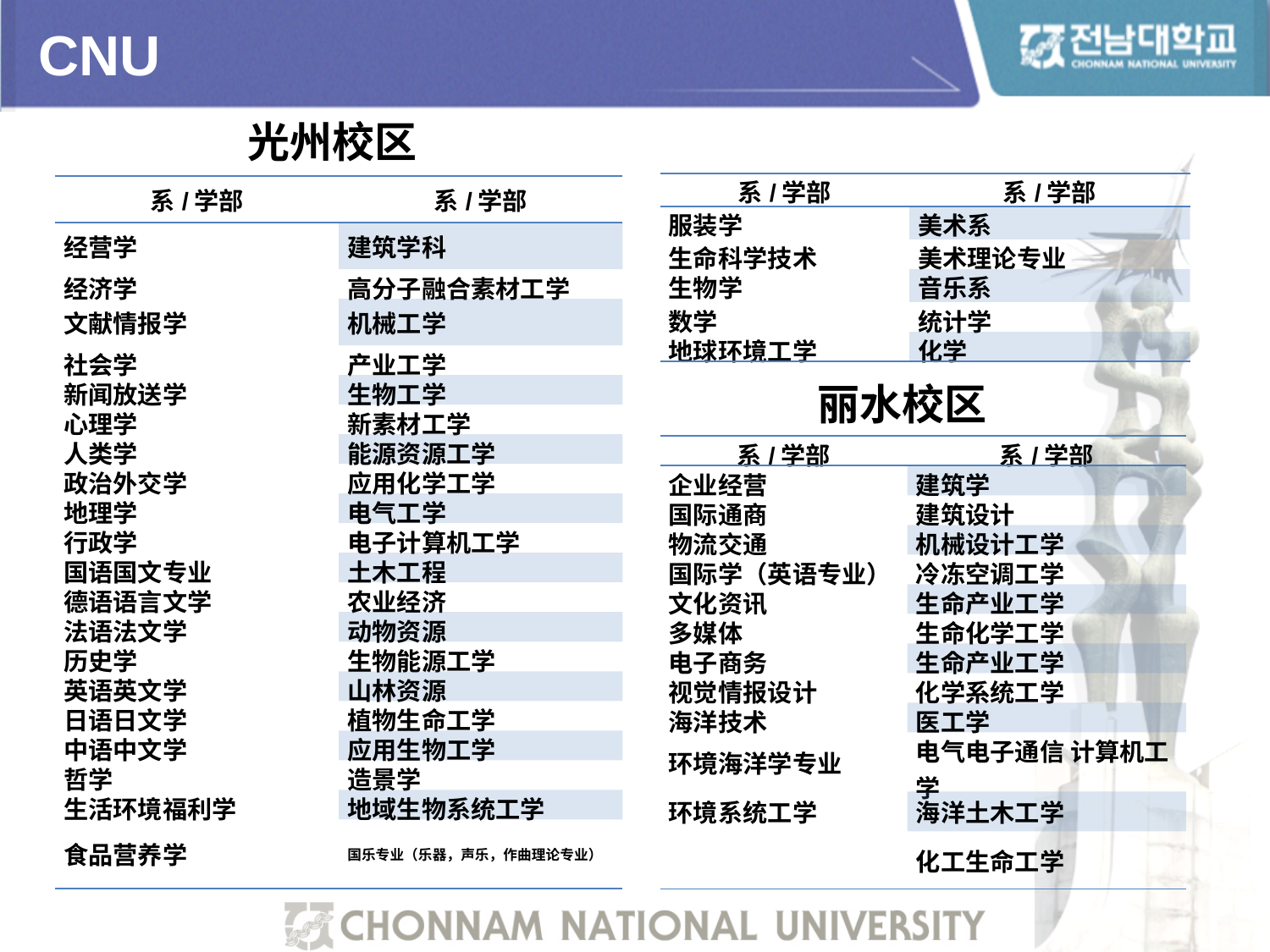

CNU
光州校区
| 系/学部 | 系/学部 |
| --- | --- |
| 服装学 | 美术系 |
| 生命科学技术 | 美术理论专业 |
| 生物学 | 音乐系 |
| 数学 | 统计学 |
| 地球环境工学 | 化学 |
| 系/学部 | 系/学部 |
| --- | --- |
| 经营学 | 建筑学科 |
| 经济学 | 高分子融合素材工学 |
| 文献情报学 | 机械工学 |
| 社会学 | 产业工学 |
| 新闻放送学 | 生物工学 |
| 心理学 | 新素材工学 |
| 人类学 | 能源资源工学 |
| 政治外交学 | 应用化学工学 |
| 地理学 | 电气工学 |
| 行政学 | 电子计算机工学 |
| 国语国文专业 | 土木工程 |
| 德语语言文学 | 农业经济 |
| 法语法文学 | 动物资源 |
| 历史学 | 生物能源工学 |
| 英语英文学 | 山林资源 |
| 日语日文学 | 植物生命工学 |
| 中语中文学 | 应用生物工学 |
| 哲学 | 造景学 |
| 生活环境福利学 | 地域生物系统工学 |
| 食品营养学 | 国乐专业（乐器，声乐，作曲理论专业） |
丽水校区
| 系/学部 | 系/学部 |
| --- | --- |
| 企业经营 | 建筑学 |
| 国际通商 | 建筑设计 |
| 物流交通 | 机械设计工学 |
| 国际学（英语专业） | 冷冻空调工学 |
| 文化资讯 | 生命产业工学 |
| 多媒体 | 生命化学工学 |
| 电子商务 | 生命产业工学 |
| 视觉情报设计 | 化学系统工学 |
| 海洋技术 | 医工学 |
| 环境海洋学专业 | 电气电子通信 计算机工学 |
| 环境系统工学 | 海洋土木工学 |
|  | 化工生命工学 |